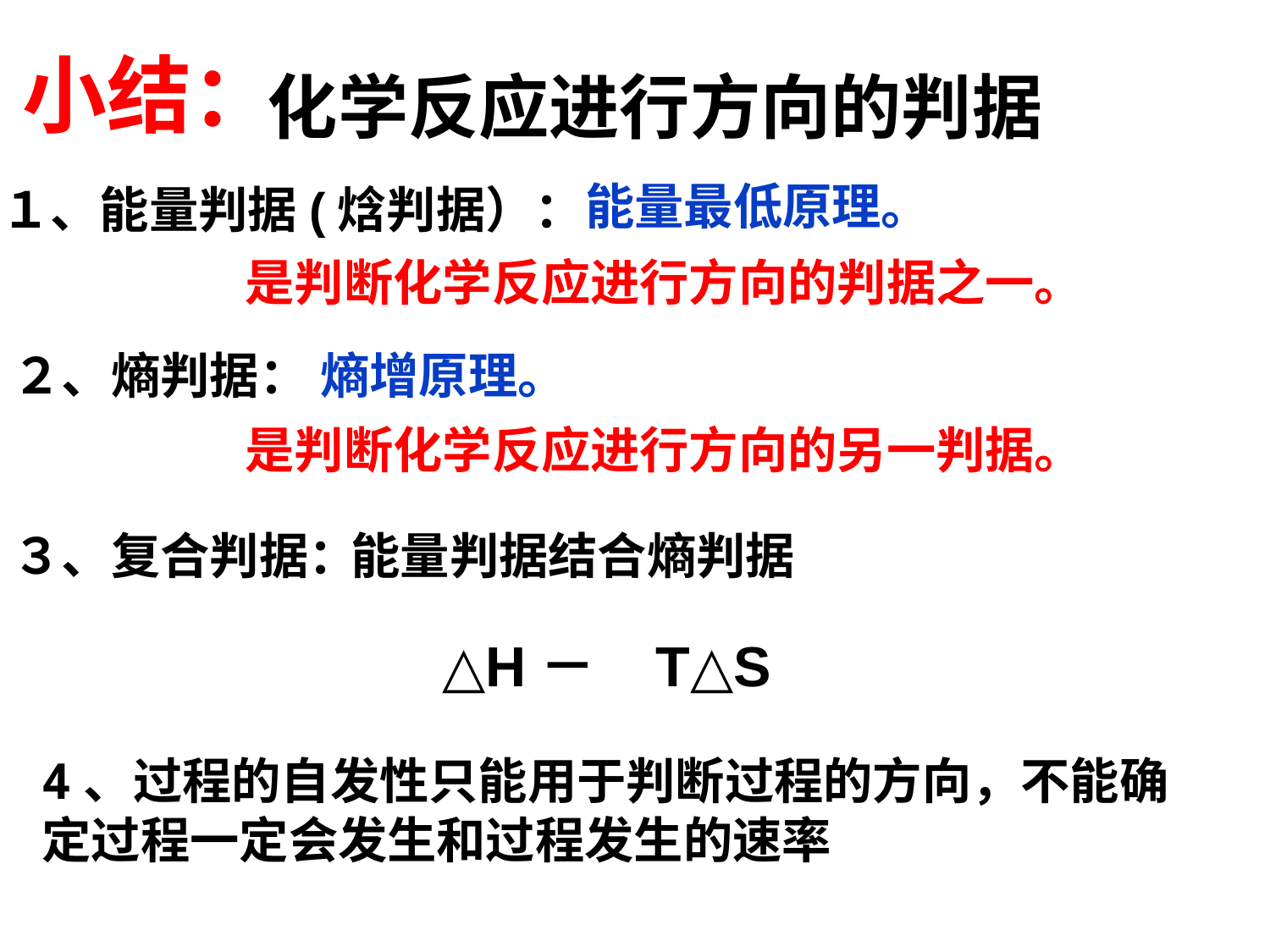

小结：
化学反应进行方向的判据
能量最低原理。
１、能量判据(焓判据）：
是判断化学反应进行方向的判据之一。
２、熵判据：
熵增原理。
是判断化学反应进行方向的另一判据。
３、复合判据：
能量判据结合熵判据
△H－
T△S
4、过程的自发性只能用于判断过程的方向，不能确定过程一定会发生和过程发生的速率